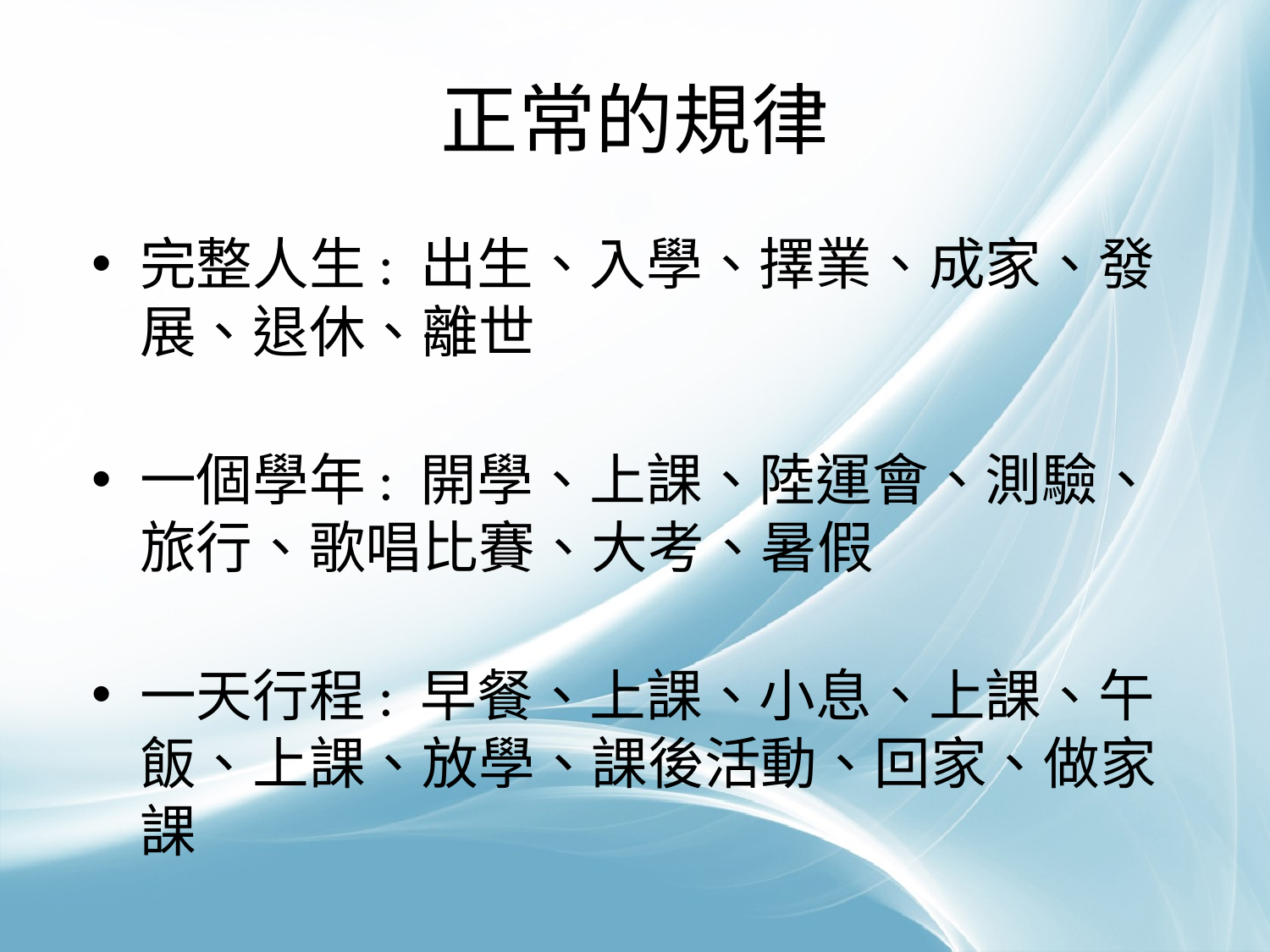

# 正常的規律
完整人生: 出生、入學、擇業、成家、發展、退休、離世

一個學年: 開學、上課、陸運會、測驗、旅行、歌唱比賽、大考、暑假

一天行程: 早餐、上課、小息、上課、午飯、上課、放學、課後活動、回家、做家課